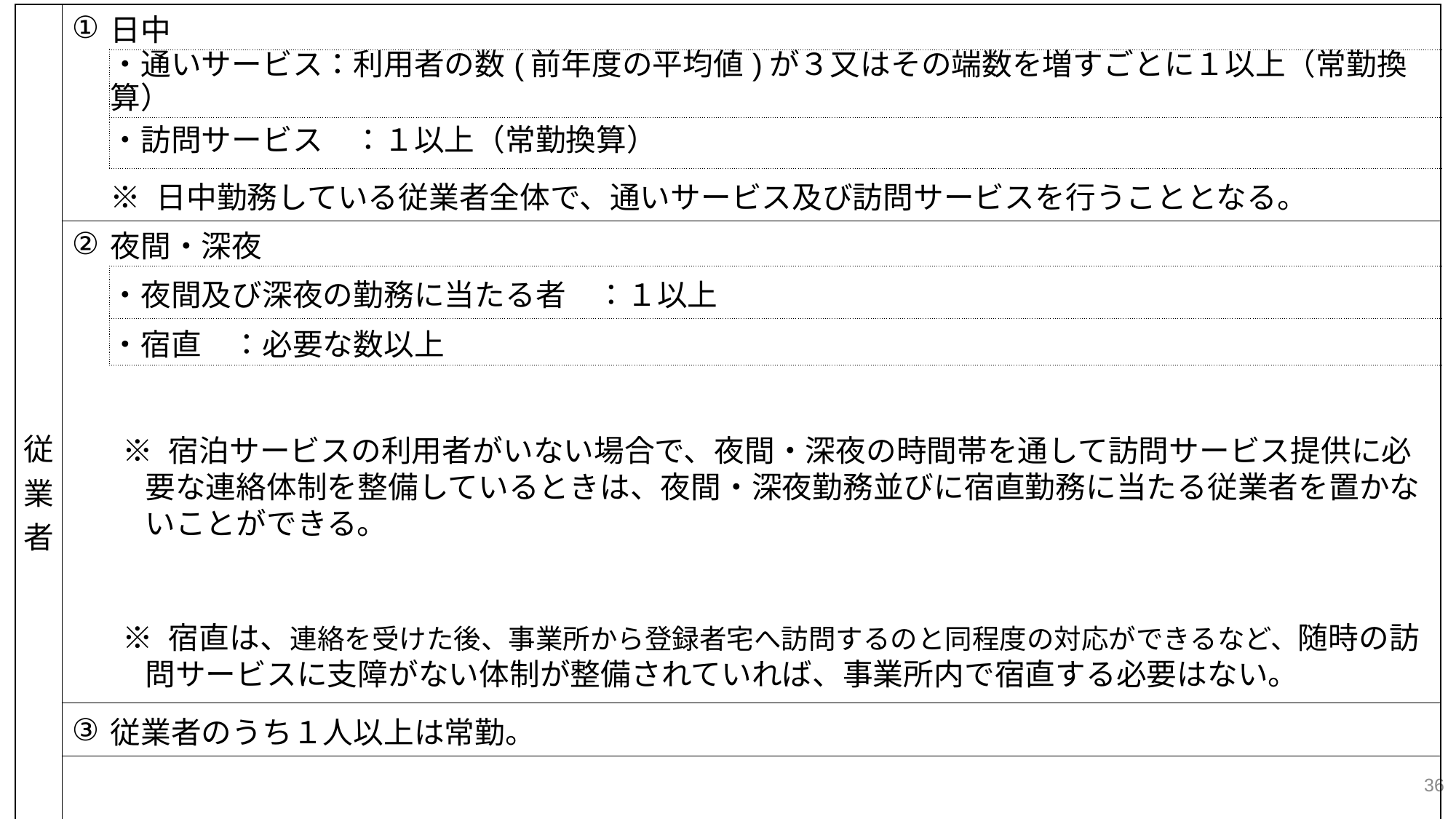

| 従業者 | ① | 日中 |  |  |
| --- | --- | --- | --- | --- |
|  |  | ・通いサービス：利用者の数(前年度の平均値)が３又はその端数を増すごとに１以上（常勤換算） |  |  |
|  |  | ・訪問サービス　：１以上（常勤換算） |  |  |
|  |  | ※ 日中勤務している従業者全体で、通いサービス及び訪問サービスを行うこととなる。 |  |  |
|  | ② | 夜間・深夜 |  |  |
|  |  | ・夜間及び深夜の勤務に当たる者　：１以上 |  |  |
|  |  | ・宿直　：必要な数以上 |  |  |
|  |  | ※ 宿泊サービスの利用者がいない場合で、夜間・深夜の時間帯を通して訪問サービス提供に必要な連絡体制を整備しているときは、夜間・深夜勤務並びに宿直勤務に当たる従業者を置かないことができる。 |  |  |
|  |  |  |  |  |
|  |  | ※ 宿直は、連絡を受けた後、事業所から登録者宅へ訪問するのと同程度の対応ができるなど、随時の訪問サービスに支障がない体制が整備されていれば、事業所内で宿直する必要はない。 |  |  |
|  |  |  |  |  |
|  | ③ | 従業者のうち１人以上は常勤。 |  |  |
|  | ④ | 従業者のうち、１以上（常勤要件なし）の者は、看護師又は准看護師。 |  |  |
| 介護支援専門員 |  |  | ・「小規模多機能型サービス等計画作成担当者研修」を修了していること。 ・ 専従であること。非常勤でも可。 ※ 支障が無ければ、当該事業所の他の職種又は併設施設（認知症グループホーム、地域密着 　型特定施設、地域密着型介護老人福祉施設、介護老人福祉施設、老人保健施設又は介護医 　療院）の職務と兼務可。 |  |
36